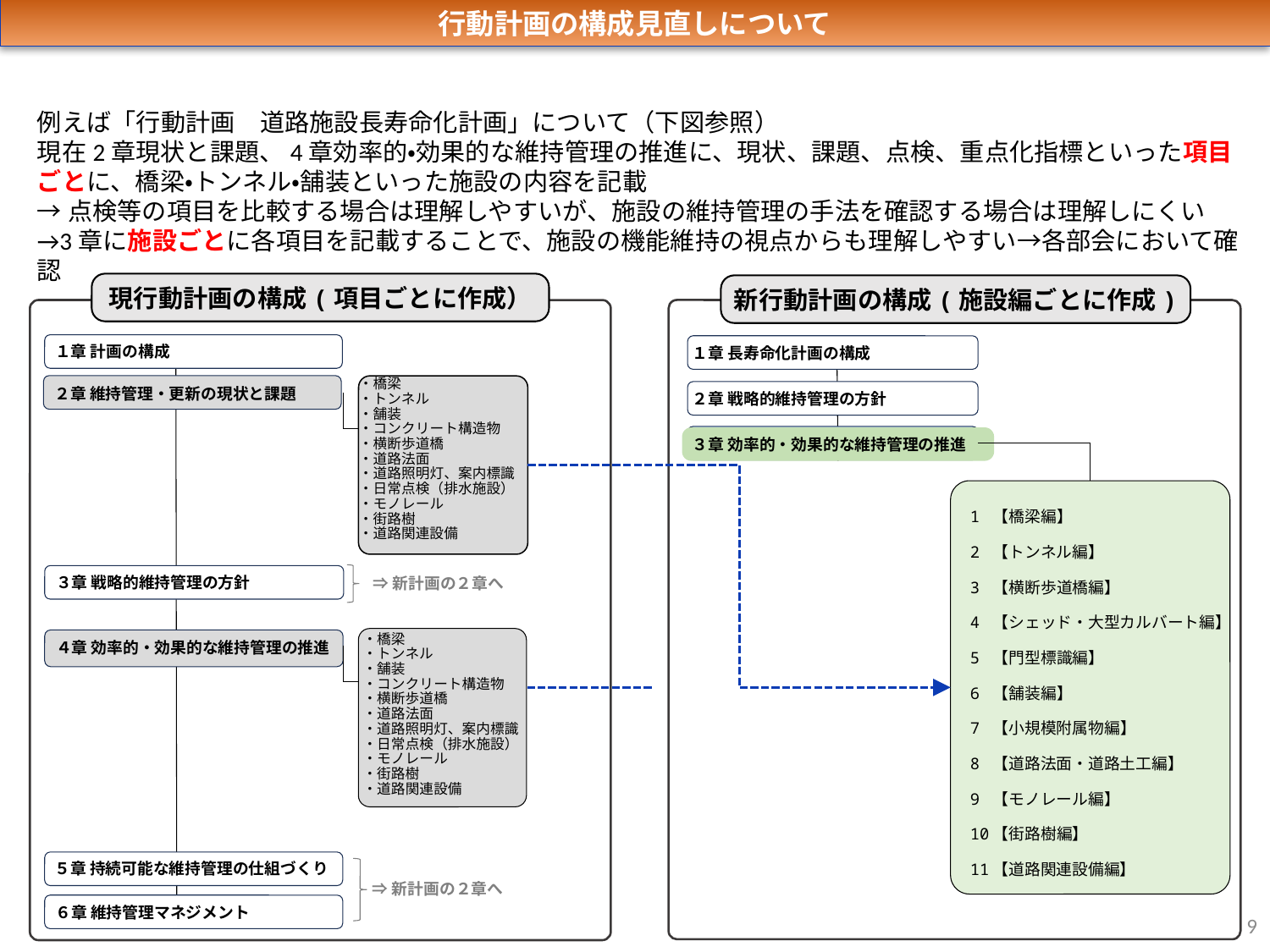

行動計画の構成見直しについて
例えば「行動計画　道路施設長寿命化計画」について（下図参照）
現在2章現状と課題、4章効率的・効果的な維持管理の推進に、現状、課題、点検、重点化指標といった項目ごとに、橋梁・トンネル・舗装といった施設の内容を記載
→点検等の項目を比較する場合は理解しやすいが、施設の維持管理の手法を確認する場合は理解しにくい
→3章に施設ごとに各項目を記載することで、施設の機能維持の視点からも理解しやすい→各部会において確認
現行動計画の構成(項目ごとに作成）
新行動計画の構成(施設編ごとに作成)

１章 計画の構成
１章 長寿命化計画の構成

・橋梁
・トンネル
・舗装
・コンクリート構造物
・横断歩道橋
・道路法面
・道路照明灯、案内標識
・日常点検（排水施設）
・モノレール
・街路樹
・道路関連設備
２章 維持管理・更新の現状と課題
２章 戦略的維持管理の方針

３章 効率的・効果的な維持管理の推進
1 【橋梁編】
2 【トンネル編】
3 【横断歩道橋編】
4 【シェッド・大型カルバート編】
5 【門型標識編】
6 【舗装編】
7 【小規模附属物編】
8 【道路法面・道路土工編】
9 【モノレール編】
10【街路樹編】
11【道路関連設備編】

３章 戦略的維持管理の方針

⇒新計画の２章へ

４章 効率的・効果的な維持管理の推進
・橋梁
・トンネル
・舗装
・コンクリート構造物
・横断歩道橋
・道路法面
・道路照明灯、案内標識
・日常点検（排水施設）
・モノレール
・街路樹
・道路関連設備
５章 持続可能な維持管理の仕組づくり

⇒新計画の２章へ

６章 維持管理マネジメント
9